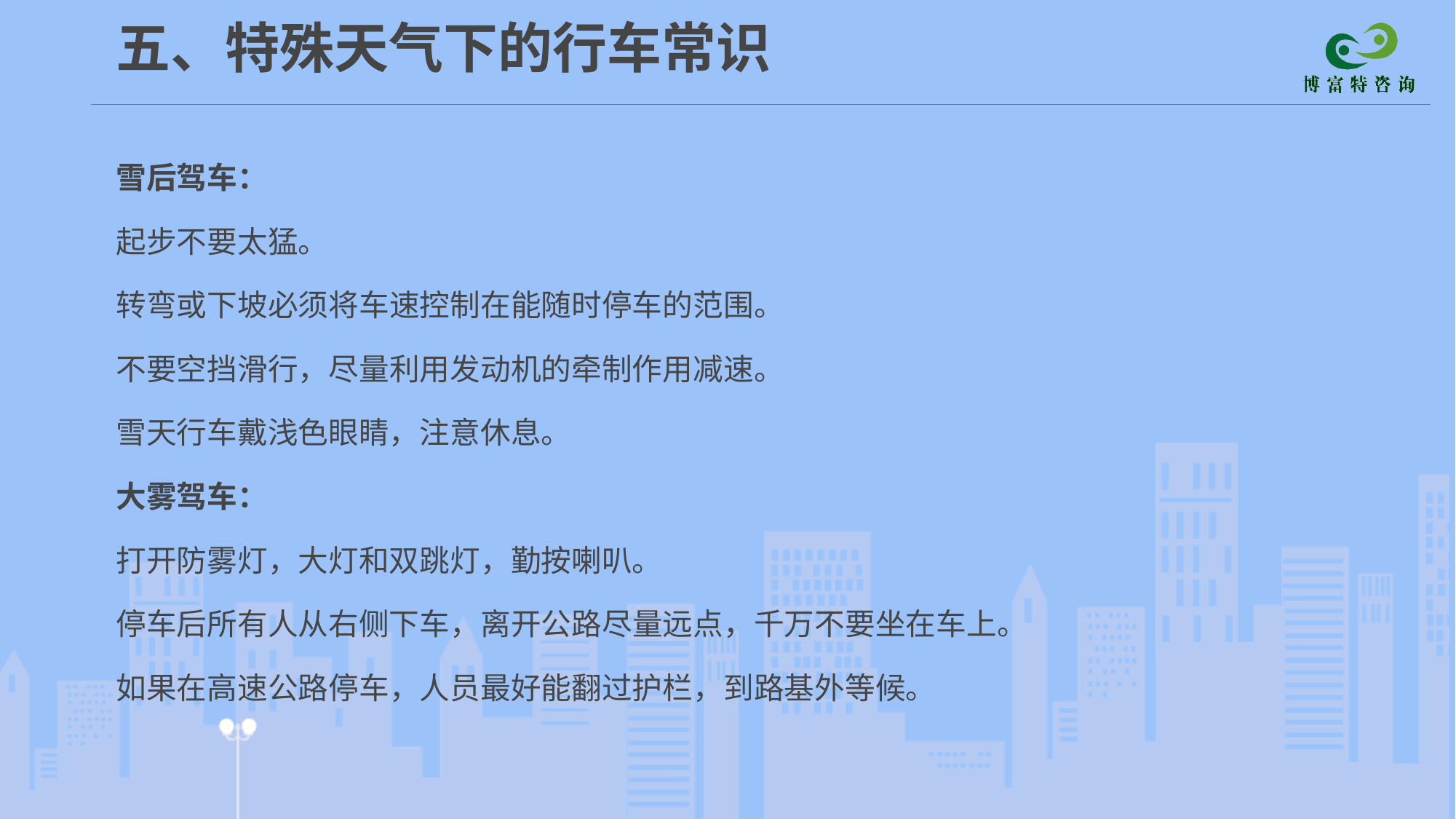

# 五、特殊天气下的行车常识
雪后驾车：
起步不要太猛。
转弯或下坡必须将车速控制在能随时停车的范围。
不要空挡滑行，尽量利用发动机的牵制作用减速。
雪天行车戴浅色眼睛，注意休息。
大雾驾车：
打开防雾灯，大灯和双跳灯，勤按喇叭。
停车后所有人从右侧下车，离开公路尽量远点，千万不要坐在车上。
如果在高速公路停车，人员最好能翻过护栏，到路基外等候。